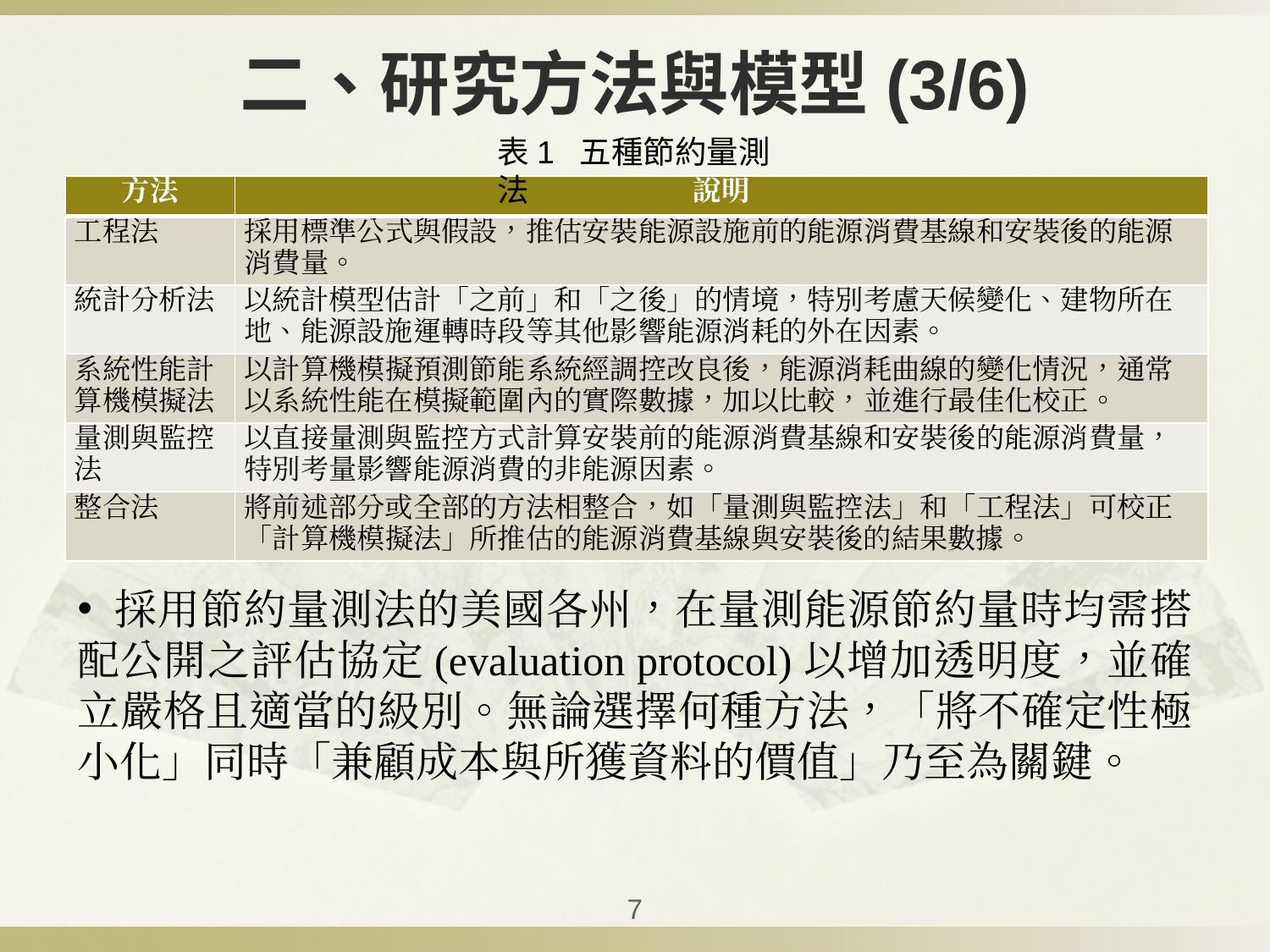

# 二、研究方法與模型(3/6)
表1  五種節約量測法
| 方法 | 說明 |
| --- | --- |
| 工程法 | 採用標準公式與假設，推估安裝能源設施前的能源消費基線和安裝後的能源消費量。 |
| 統計分析法 | 以統計模型估計「之前」和「之後」的情境，特別考慮天候變化、建物所在地、能源設施運轉時段等其他影響能源消耗的外在因素。 |
| 系統性能計算機模擬法 | 以計算機模擬預測節能系統經調控改良後，能源消耗曲線的變化情況，通常以系統性能在模擬範圍內的實際數據，加以比較，並進行最佳化校正。 |
| 量測與監控法 | 以直接量測與監控方式計算安裝前的能源消費基線和安裝後的能源消費量，特別考量影響能源消費的非能源因素。 |
| 整合法 | 將前述部分或全部的方法相整合，如「量測與監控法」和「工程法」可校正「計算機模擬法」所推估的能源消費基線與安裝後的結果數據。 |
 採用節約量測法的美國各州，在量測能源節約量時均需搭配公開之評估協定(evaluation protocol)以增加透明度，並確立嚴格且適當的級別。無論選擇何種方法，「將不確定性極小化」同時「兼顧成本與所獲資料的價值」乃至為關鍵。
7